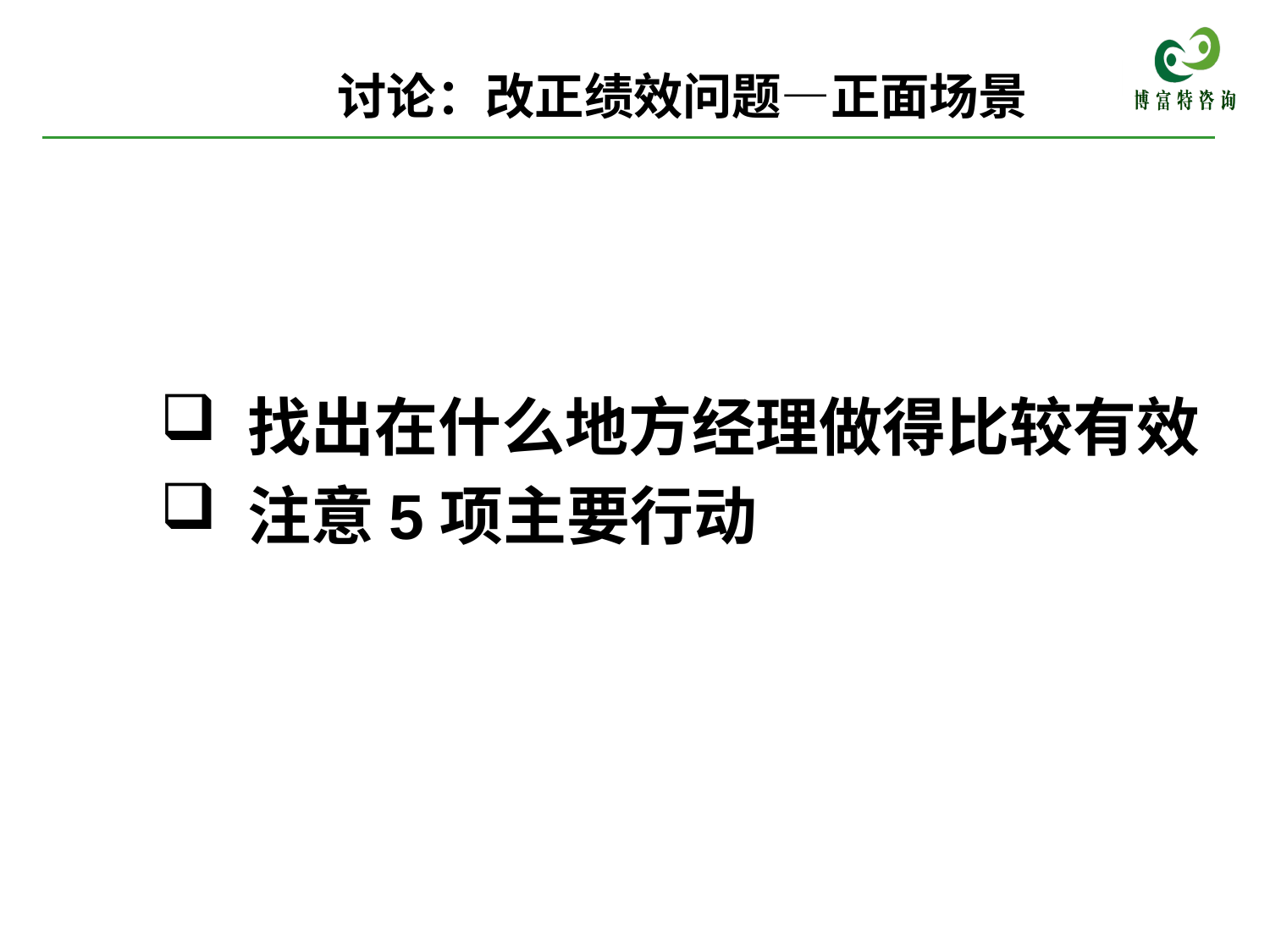

讨论：改正绩效问题—正面场景
 找出在什么地方经理做得比较有效
 注意5项主要行动